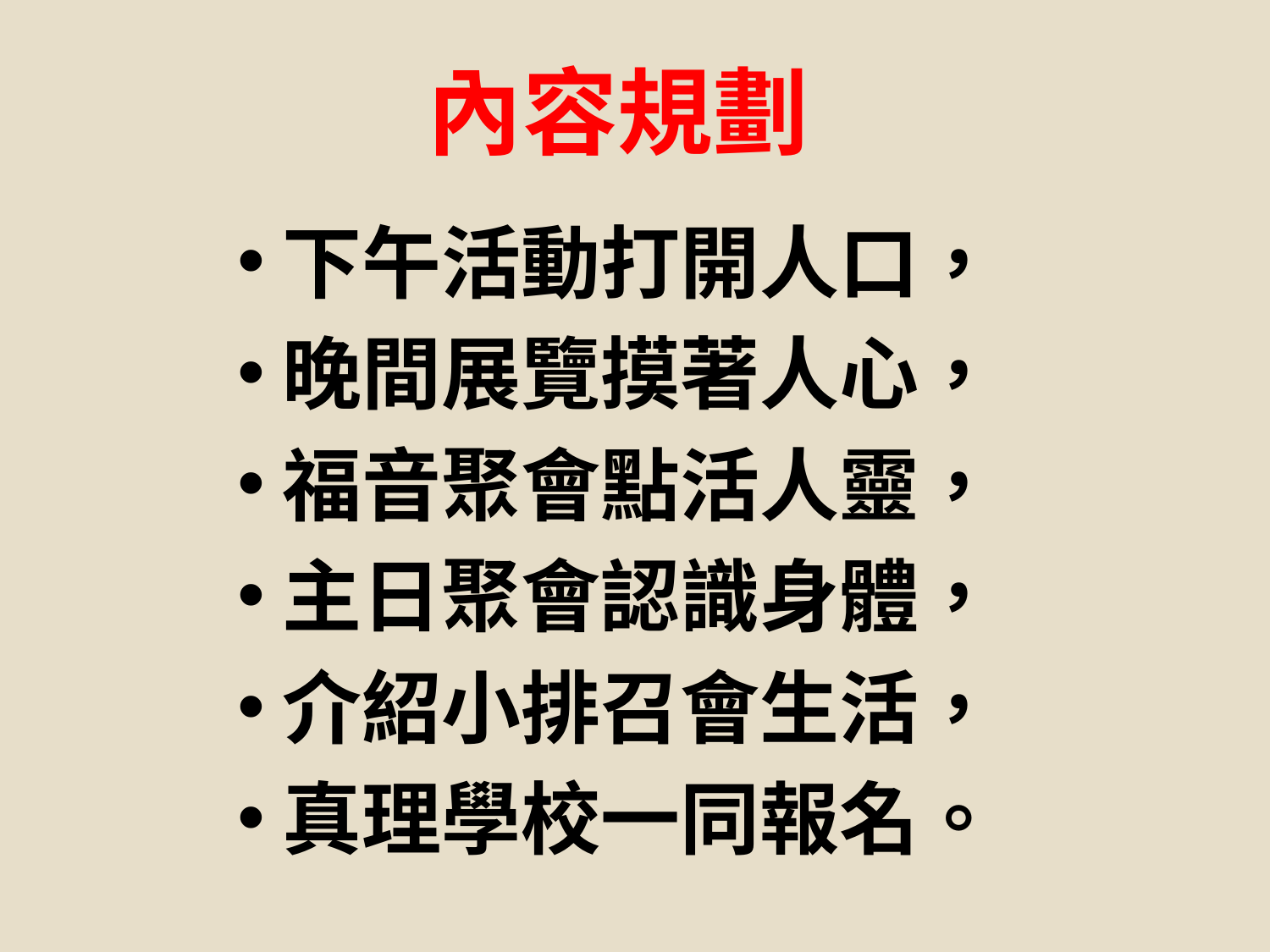

內容規劃
下午活動打開人口，
晚間展覽摸著人心，
福音聚會點活人靈，
主日聚會認識身體，
介紹小排召會生活，
真理學校一同報名。